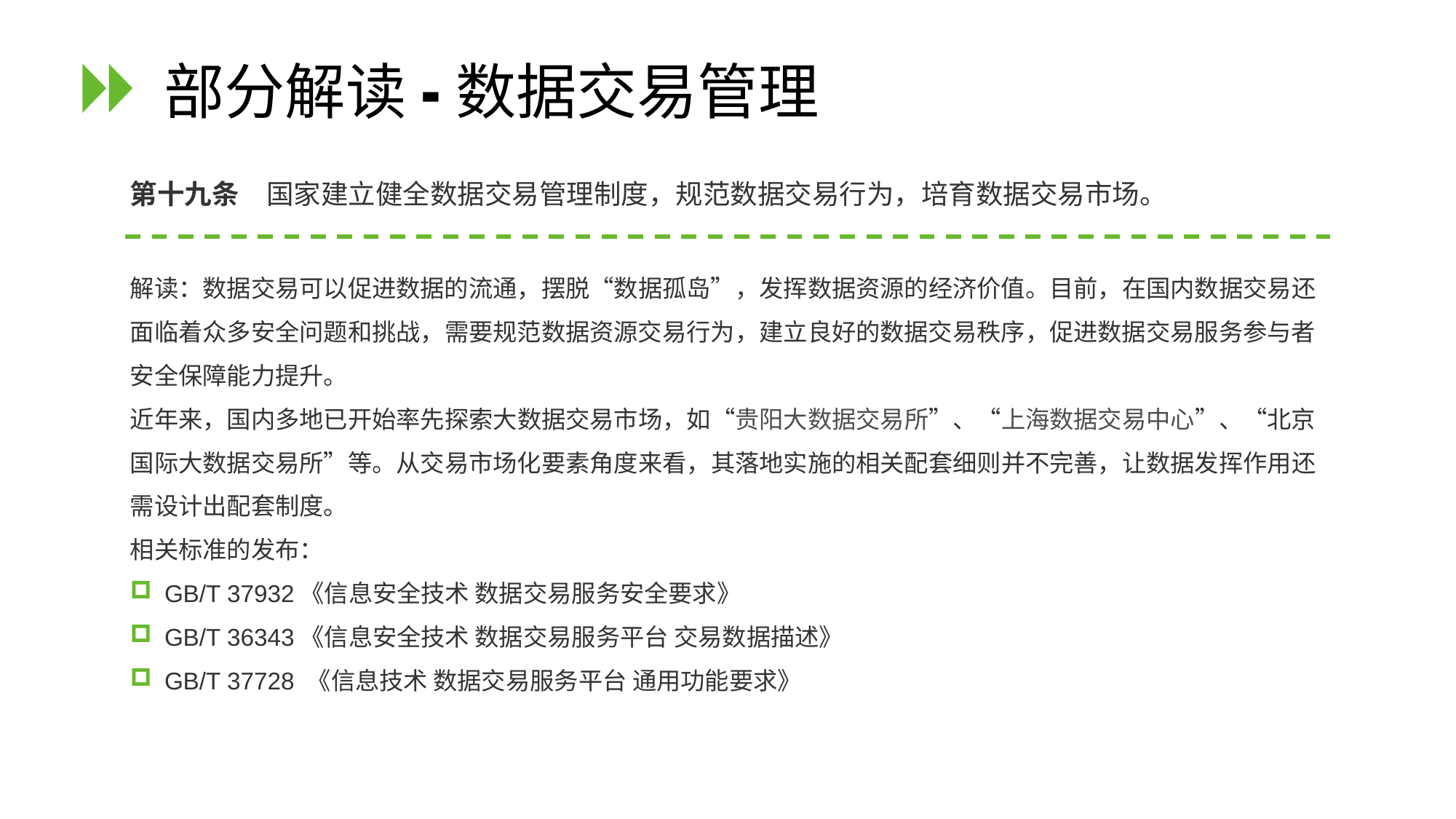

# 部分解读-数据交易管理
第十九条　国家建立健全数据交易管理制度，规范数据交易行为，培育数据交易市场。

解读：数据交易可以促进数据的流通，摆脱“数据孤岛”，发挥数据资源的经济价值。目前，在国内数据交易还面临着众多安全问题和挑战，需要规范数据资源交易行为，建立良好的数据交易秩序，促进数据交易服务参与者安全保障能力提升。
近年来，国内多地已开始率先探索大数据交易市场，如“贵阳大数据交易所”、“上海数据交易中心”、“北京国际大数据交易所”等。从交易市场化要素角度来看，其落地实施的相关配套细则并不完善，让数据发挥作用还需设计出配套制度。
相关标准的发布：
GB/T 37932《信息安全技术 数据交易服务安全要求》
GB/T 36343《信息安全技术 数据交易服务平台 交易数据描述》
GB/T 37728 《信息技术 数据交易服务平台 通用功能要求》